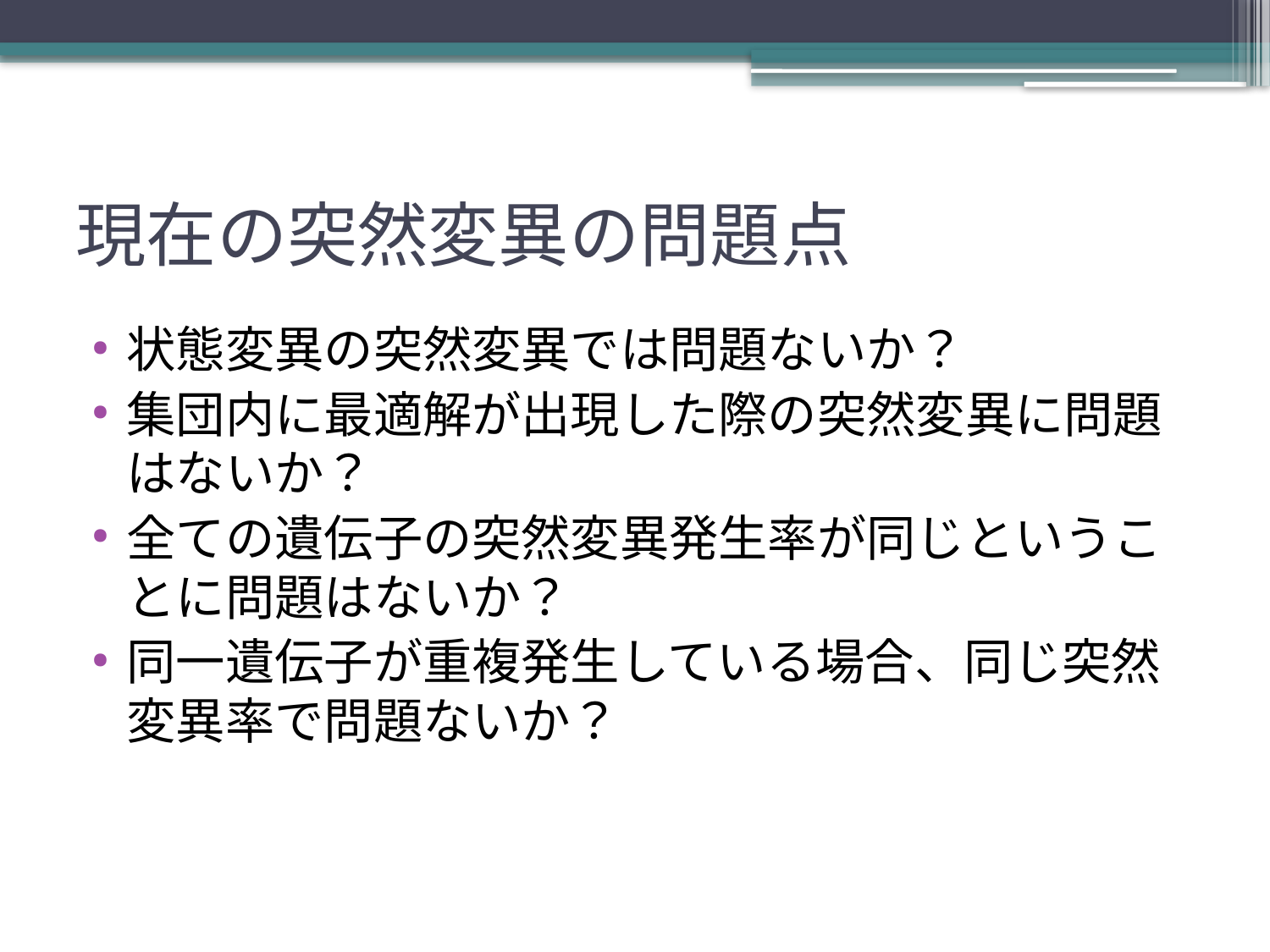

# 現在の突然変異の問題点
状態変異の突然変異では問題ないか？
集団内に最適解が出現した際の突然変異に問題はないか？
全ての遺伝子の突然変異発生率が同じということに問題はないか？
同一遺伝子が重複発生している場合、同じ突然変異率で問題ないか？